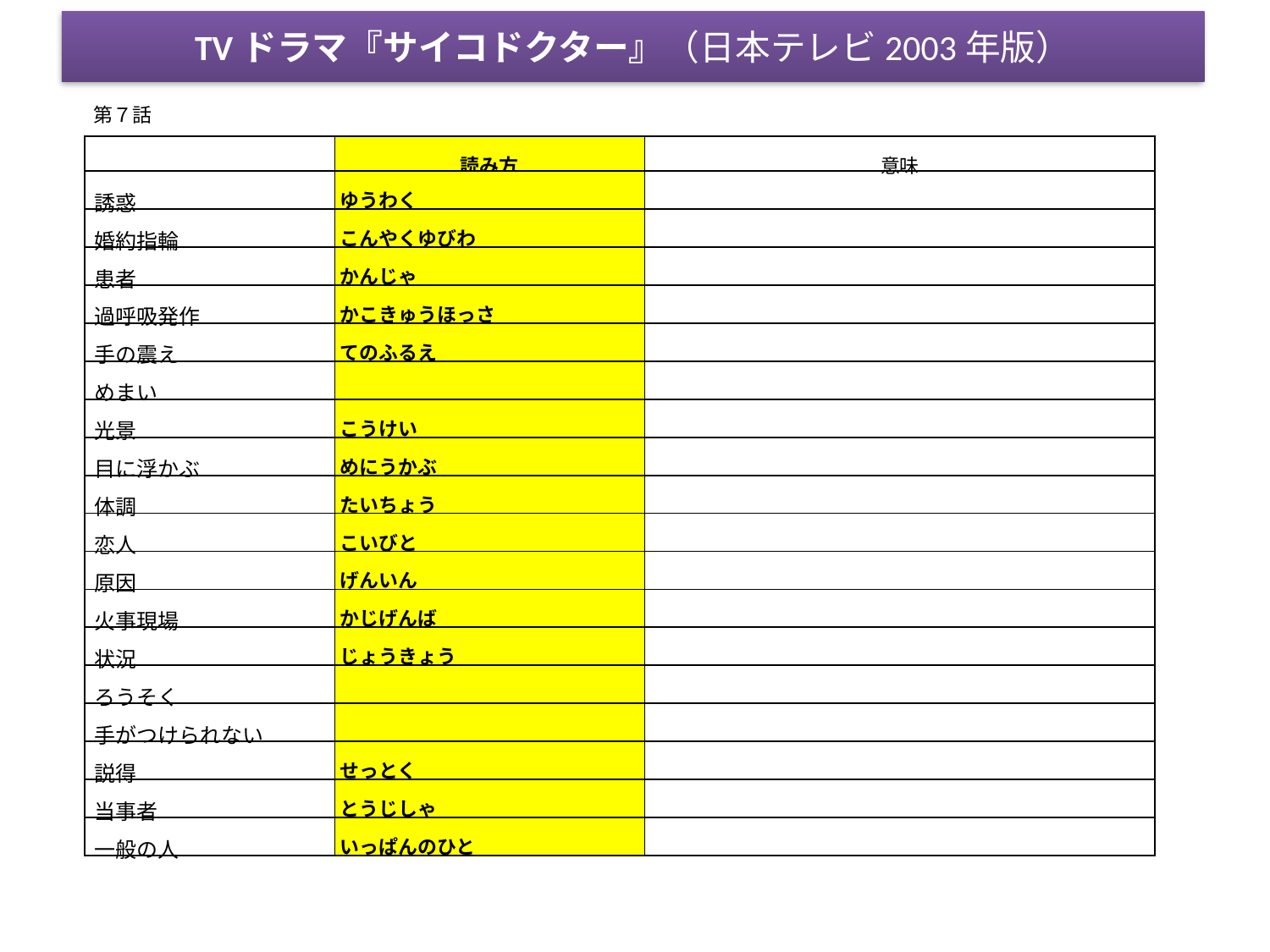

# TVドラマ『サイコドクター』（日本テレビ2003年版）
第７話
|  | 読み方 | 意味 |
| --- | --- | --- |
| 誘惑 | ゆうわく |  |
| 婚約指輪 | こんやくゆびわ |  |
| 患者 | かんじゃ |  |
| 過呼吸発作 | かこきゅうほっさ |  |
| 手の震え | てのふるえ |  |
| めまい |  |  |
| 光景 | こうけい |  |
| 目に浮かぶ | めにうかぶ |  |
| 体調 | たいちょう |  |
| 恋人 | こいびと |  |
| 原因 | げんいん |  |
| 火事現場 | かじげんば |  |
| 状況 | じょうきょう |  |
| ろうそく |  |  |
| 手がつけられない |  |  |
| 説得 | せっとく |  |
| 当事者 | とうじしゃ |  |
| 一般の人 | いっぱんのひと |  |